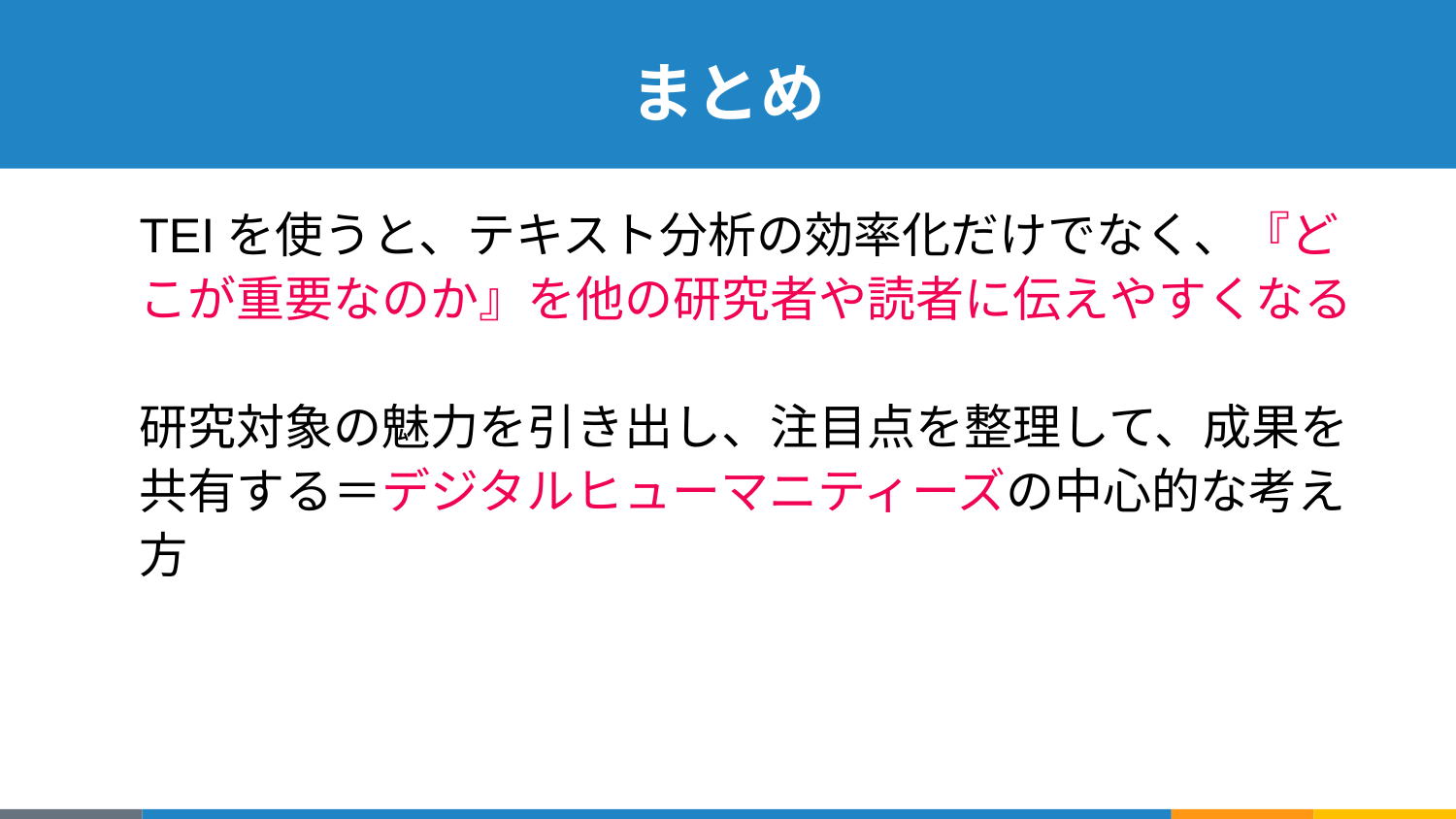

# まとめ
TEIを使うと、テキスト分析の効率化だけでなく、『どこが重要なのか』を他の研究者や読者に伝えやすくなる

研究対象の魅力を引き出し、注目点を整理して、成果を共有する＝デジタルヒューマニティーズの中心的な考え方